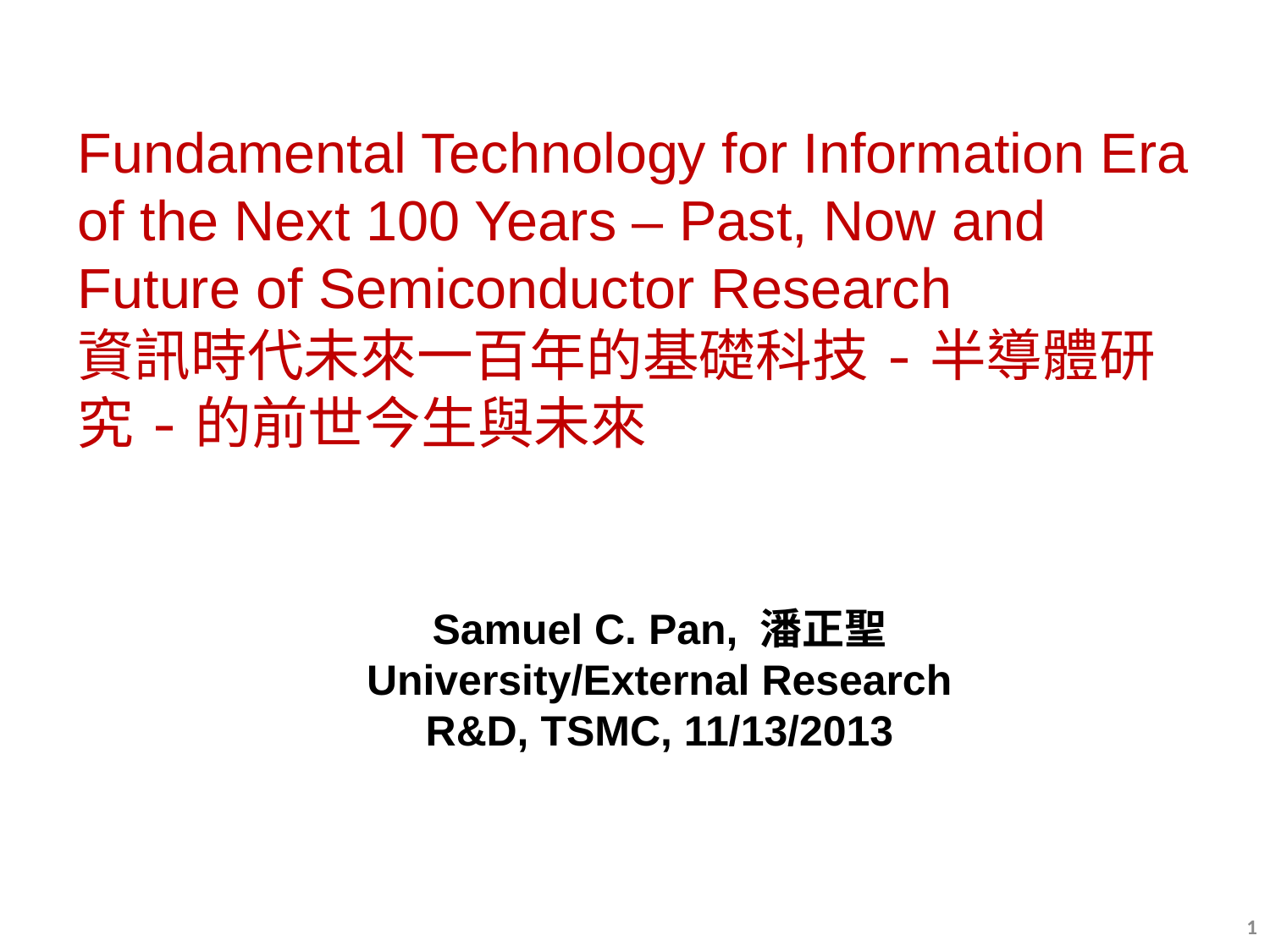

Fundamental Technology for Information Era of the Next 100 Years – Past, Now and Future of Semiconductor Research
資訊時代未來一百年的基礎科技-半導體研究-的前世今生與未來
Samuel C. Pan, 潘正聖
University/External Research
R&D, TSMC, 11/13/2013
1